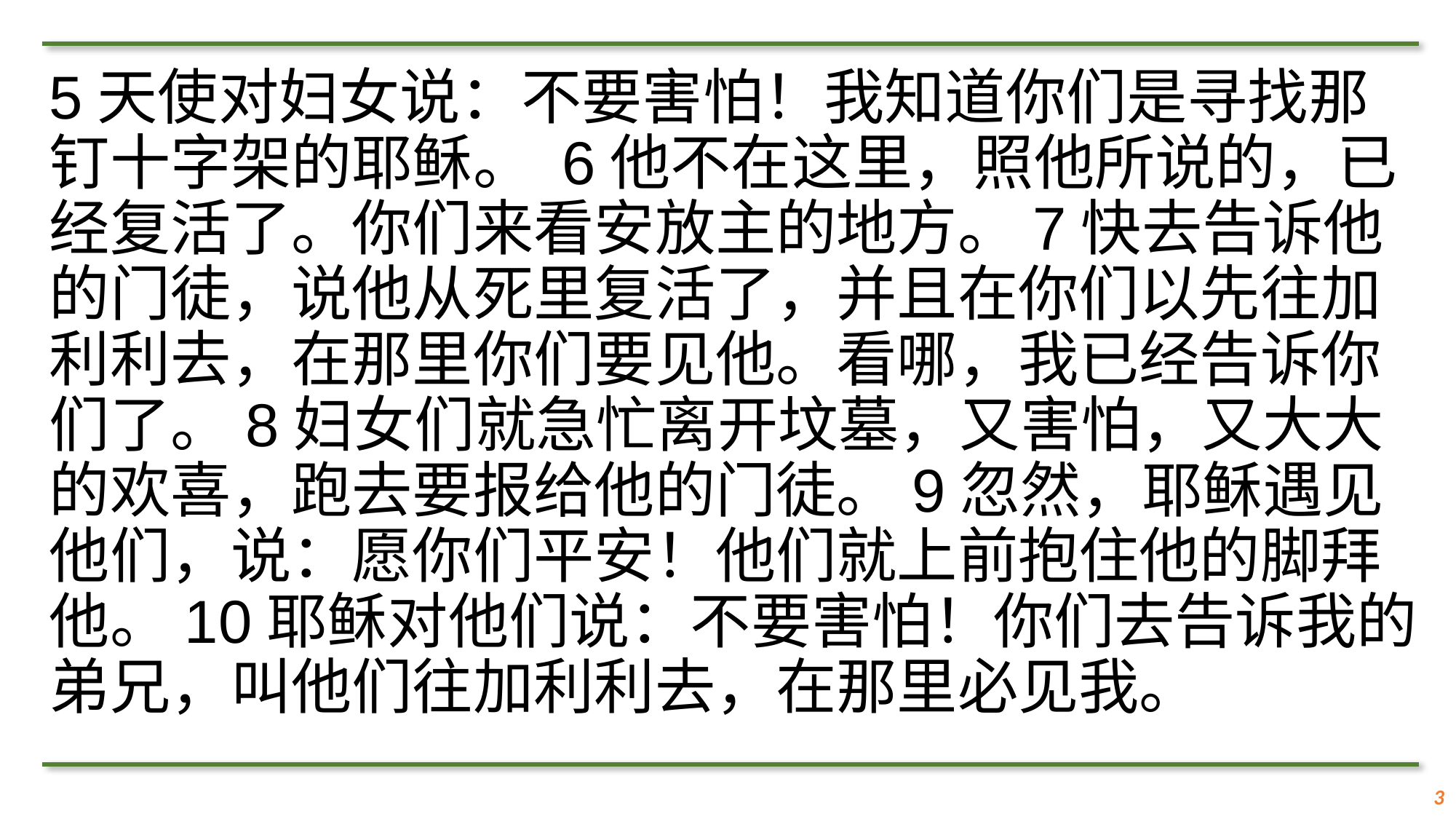

5天使对妇女说：不要害怕！我知道你们是寻找那钉十字架的耶稣。 6他不在这里，照他所说的，已经复活了。你们来看安放主的地方。7快去告诉他的门徒，说他从死里复活了，并且在你们以先往加利利去，在那里你们要见他。看哪，我已经告诉你们了。8妇女们就急忙离开坟墓，又害怕，又大大的欢喜，跑去要报给他的门徒。9忽然，耶稣遇见他们，说：愿你们平安！他们就上前抱住他的脚拜他。10耶稣对他们说：不要害怕！你们去告诉我的弟兄，叫他们往加利利去，在那里必见我。

3